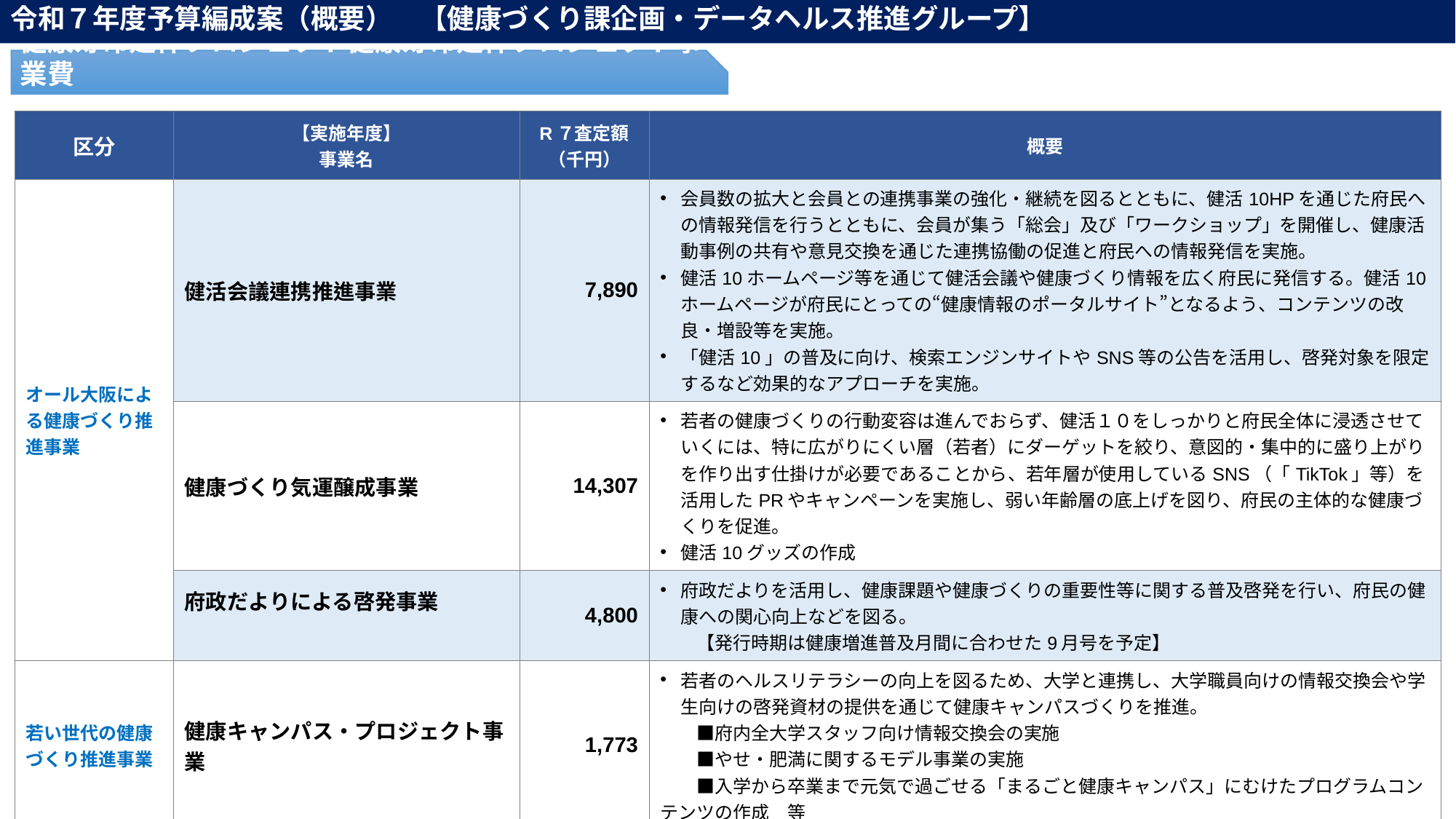

令和７年度予算編成案（概要）　【健康づくり課企画・データヘルス推進グループ】
健康寿命延伸プロジェクト健康寿命延伸プロジェクト事業費
| 区分 | 【実施年度】 事業名 | R７査定額（千円） | 概要 |
| --- | --- | --- | --- |
| オール大阪による健康づくり推進事業 | 健活会議連携推進事業 | 7,890 | 会員数の拡大と会員との連携事業の強化・継続を図るとともに、健活10HPを通じた府民への情報発信を行うとともに、会員が集う「総会」及び「ワークショップ」を開催し、健康活動事例の共有や意見交換を通じた連携協働の促進と府民への情報発信を実施。 健活10ホームページ等を通じて健活会議や健康づくり情報を広く府民に発信する。健活10ホームページが府民にとっての“健康情報のポータルサイト”となるよう、コンテンツの改良・増設等を実施。 「健活10」の普及に向け、検索エンジンサイトやSNS等の公告を活用し、啓発対象を限定するなど効果的なアプローチを実施。 |
|  | 健康づくり気運醸成事業 | 14,307 | 若者の健康づくりの行動変容は進んでおらず、健活１０をしっかりと府民全体に浸透させていくには、特に広がりにくい層（若者）にダーゲットを絞り、意図的・集中的に盛り上がりを作り出す仕掛けが必要であることから、若年層が使用しているSNS（「TikTok」等）を活用したPRやキャンペーンを実施し、弱い年齢層の底上げを図り、府民の主体的な健康づくりを促進。 健活10グッズの作成 |
|  | 府政だよりによる啓発事業 | 4,800 | 府政だよりを活用し、健康課題や健康づくりの重要性等に関する普及啓発を行い、府民の健康への関心向上などを図る。 　　【発行時期は健康増進普及月間に合わせた9月号を予定】 |
| 若い世代の健康づくり推進事業 | 健康キャンパス・プロジェクト事業 | 1,773 | 若者のヘルスリテラシーの向上を図るため、大学と連携し、大学職員向けの情報交換会や学生向けの啓発資材の提供を通じて健康キャンパスづくりを推進。 　　■府内全大学スタッフ向け情報交換会の実施 　　■やせ・肥満に関するモデル事業の実施 　　■入学から卒業まで元気で過ごせる「まるごと健康キャンパス」にむけたプログラムコンテンツの作成　等 |
| 職域の健康づくり推進事業 | 中小企業の健康づくり推進事業 | 4,198 | 健康経営の普及を通じた職域での健康づくりの推進を図るため、より多くの企業に健康経営に取り組んでもらえるような仕掛けづくりが必要。 　　■健康経営セミナー・個別相談会の実施 　　　　【計２回、ハイブリット開催を予定　※個別相談会は第２回のみを予定】 　　■令和６年度に実施した、府内大学・短期大学を対象とした「健康経営」アンケート及び学生向けリーフ　　 　　　 レットの配布に対する効果測定の実施 |